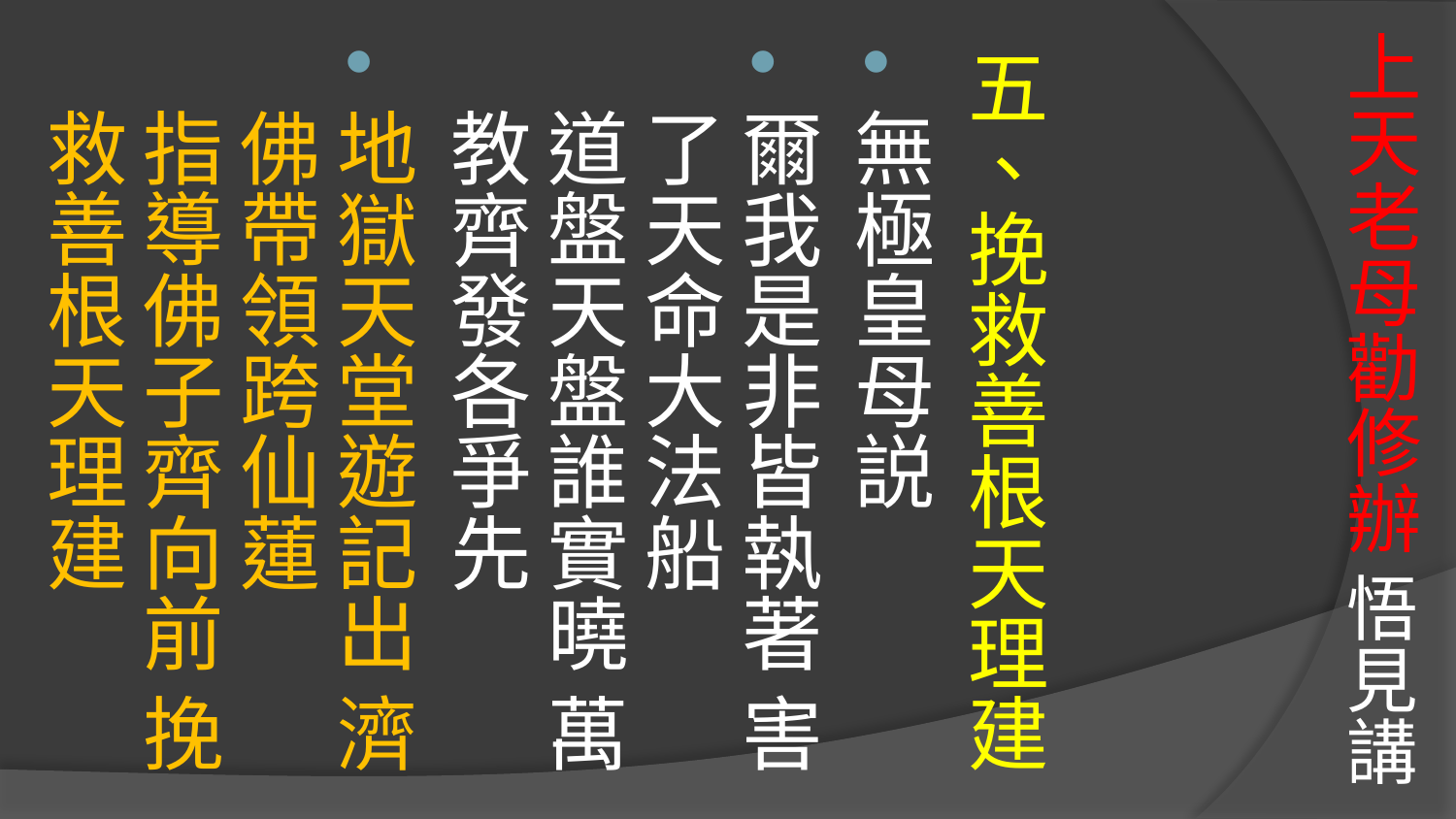

# 上天老母勸修辦 悟見講
五、挽救善根天理建
無極皇母説
爾我是非皆執著 害了天命大法船
道盤天盤誰實曉 萬教齊發各爭先
地獄天堂遊記出 濟佛帶領跨仙蓮
指導佛子齊向前 挽救善根天理建